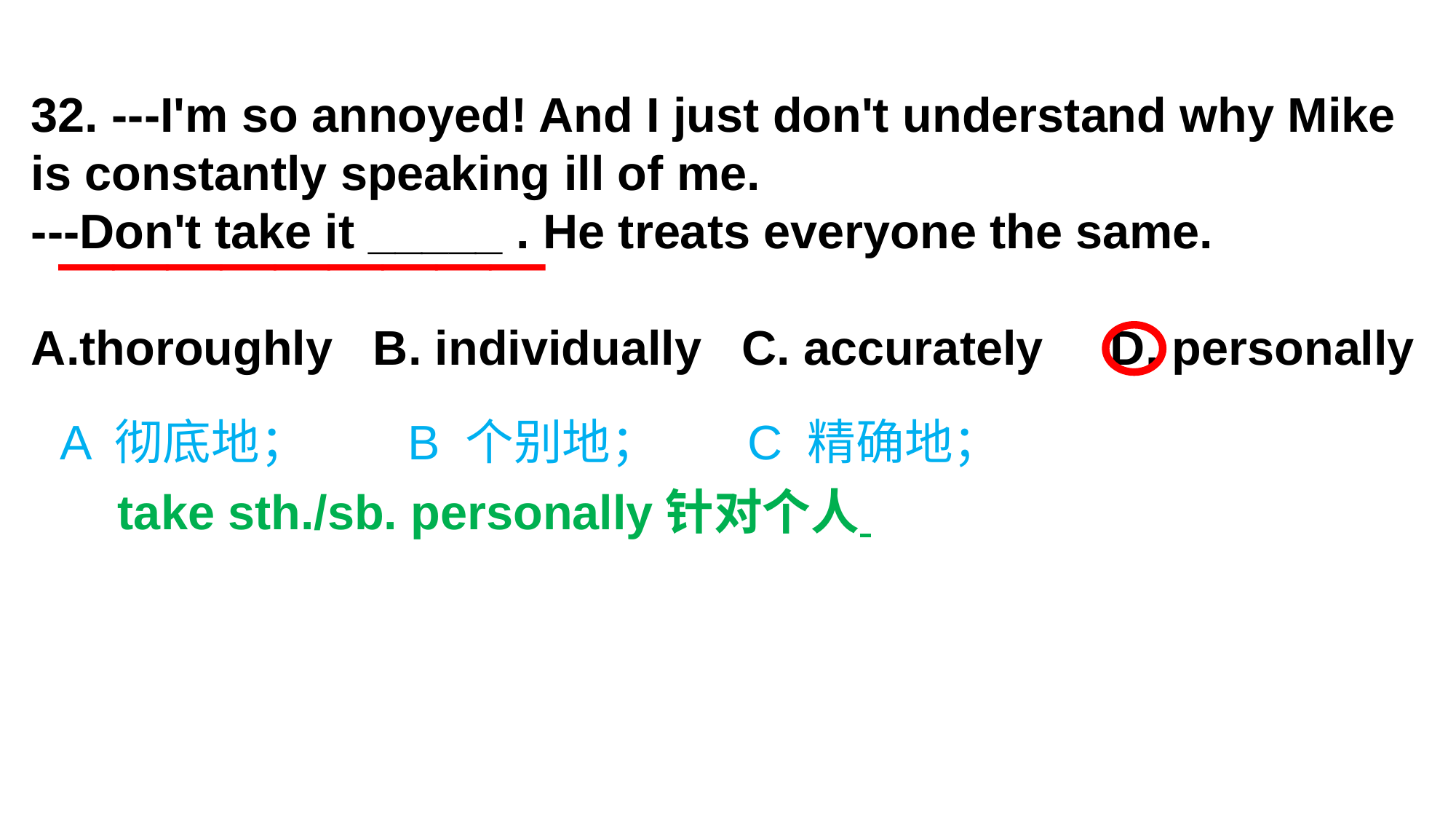

32. ---I'm so annoyed! And I just don't understand why Mike is constantly speaking ill of me.
---Don't take it _____ . He treats everyone the same.

A.thoroughly   B. individually   C. accurately     D. personally
_________

A 彻底地；        B 个别地；       C 精确地；
take sth./sb. personally针对个人